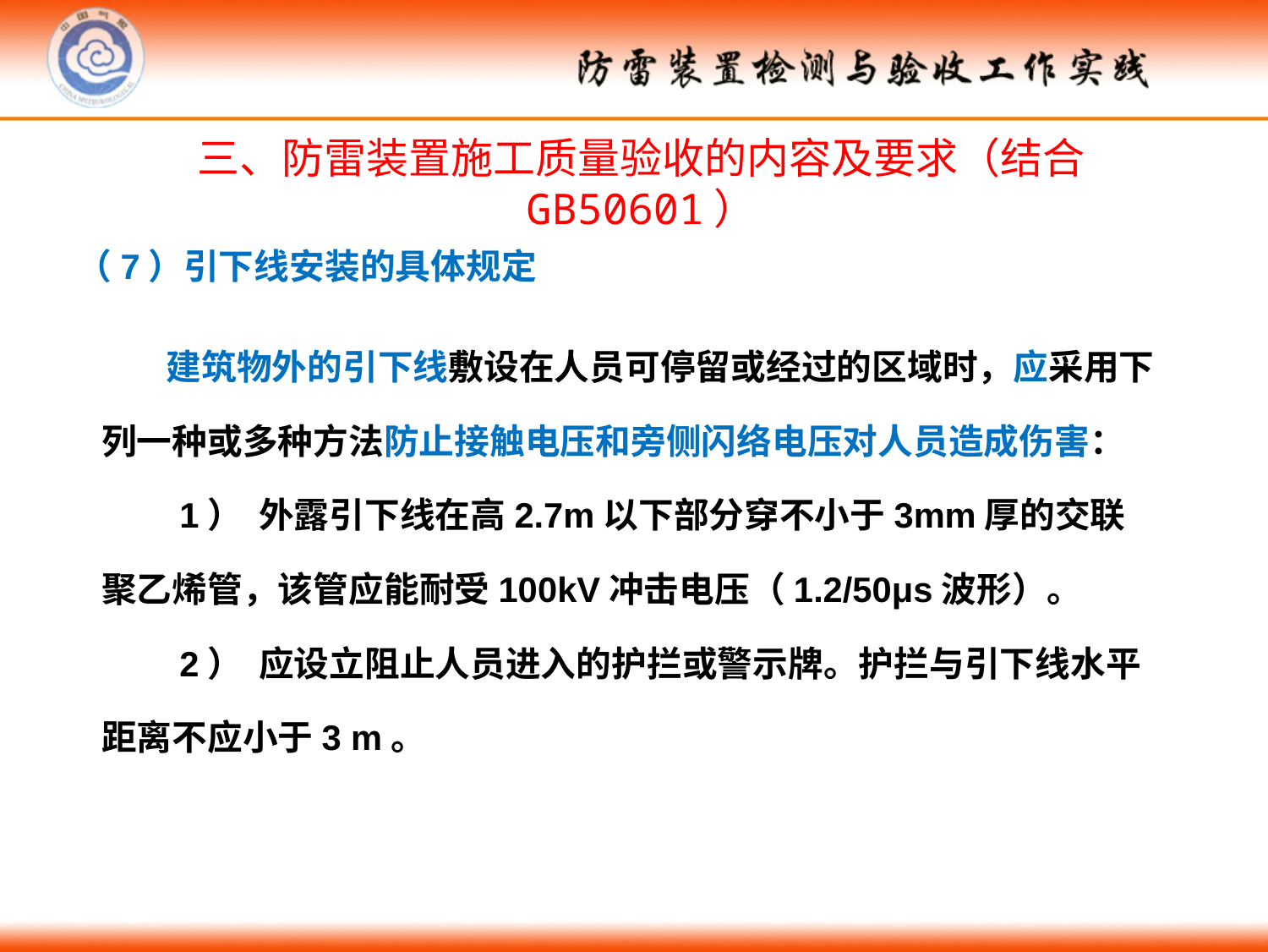

三、防雷装置施工质量验收的内容及要求（结合GB50601）
（7）引下线安装的具体规定
       建筑物外的引下线敷设在人员可停留或经过的区域时，应采用下列一种或多种方法防止接触电压和旁侧闪络电压对人员造成伤害：
        1）  外露引下线在高2.7m以下部分穿不小于3mm厚的交联聚乙烯管，该管应能耐受100kV冲击电压（1.2/50μs波形）。
        2）  应设立阻止人员进入的护拦或警示牌。护拦与引下线水平距离不应小于3 m。